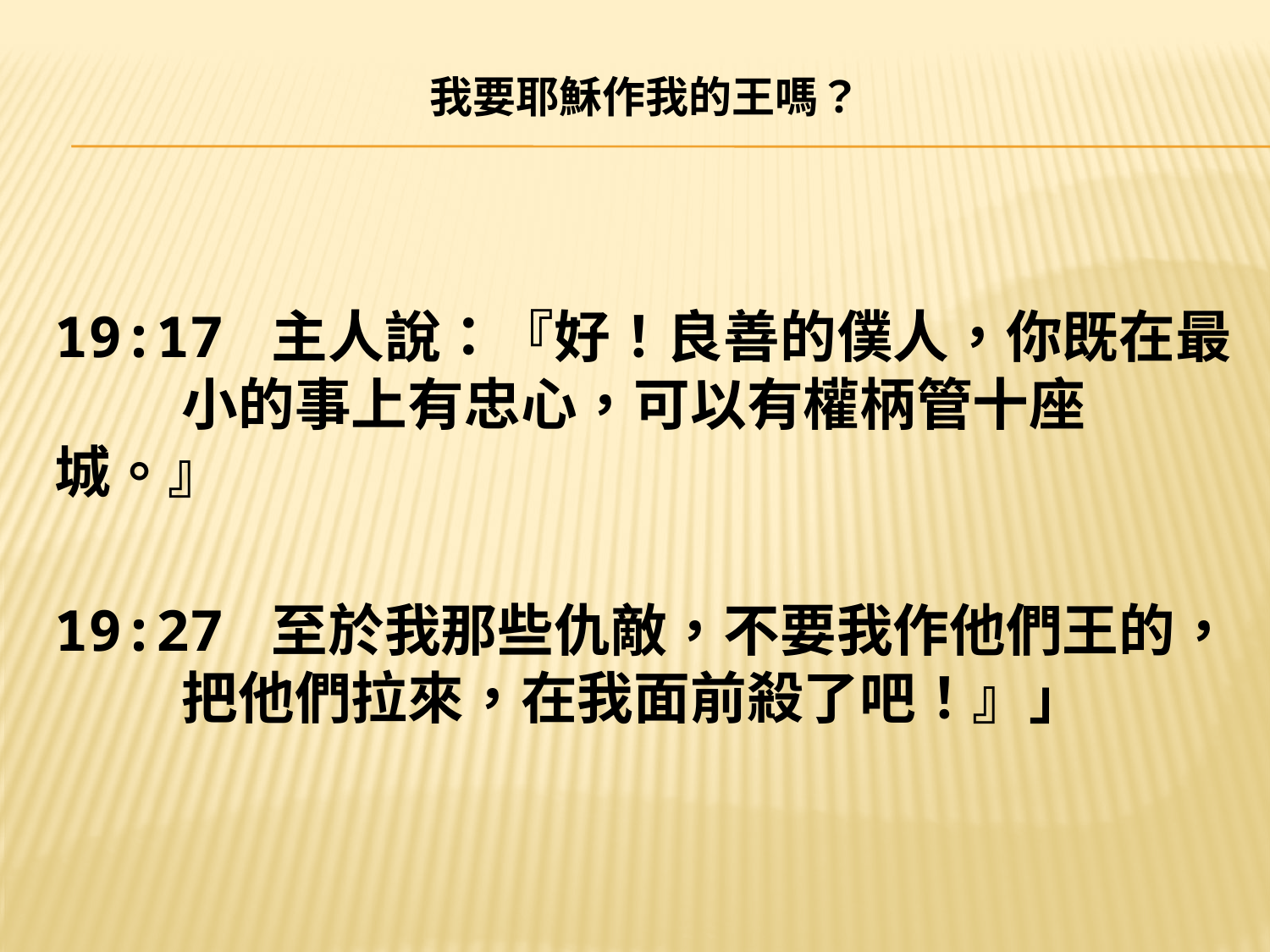

# 我要耶穌作我的王嗎？

19:17 主人說：『好！良善的僕人，你既在最	小的事上有忠心，可以有權柄管十座城。』

19:27 至於我那些仇敵，不要我作他們王的，	把他們拉來，在我面前殺了吧！』」